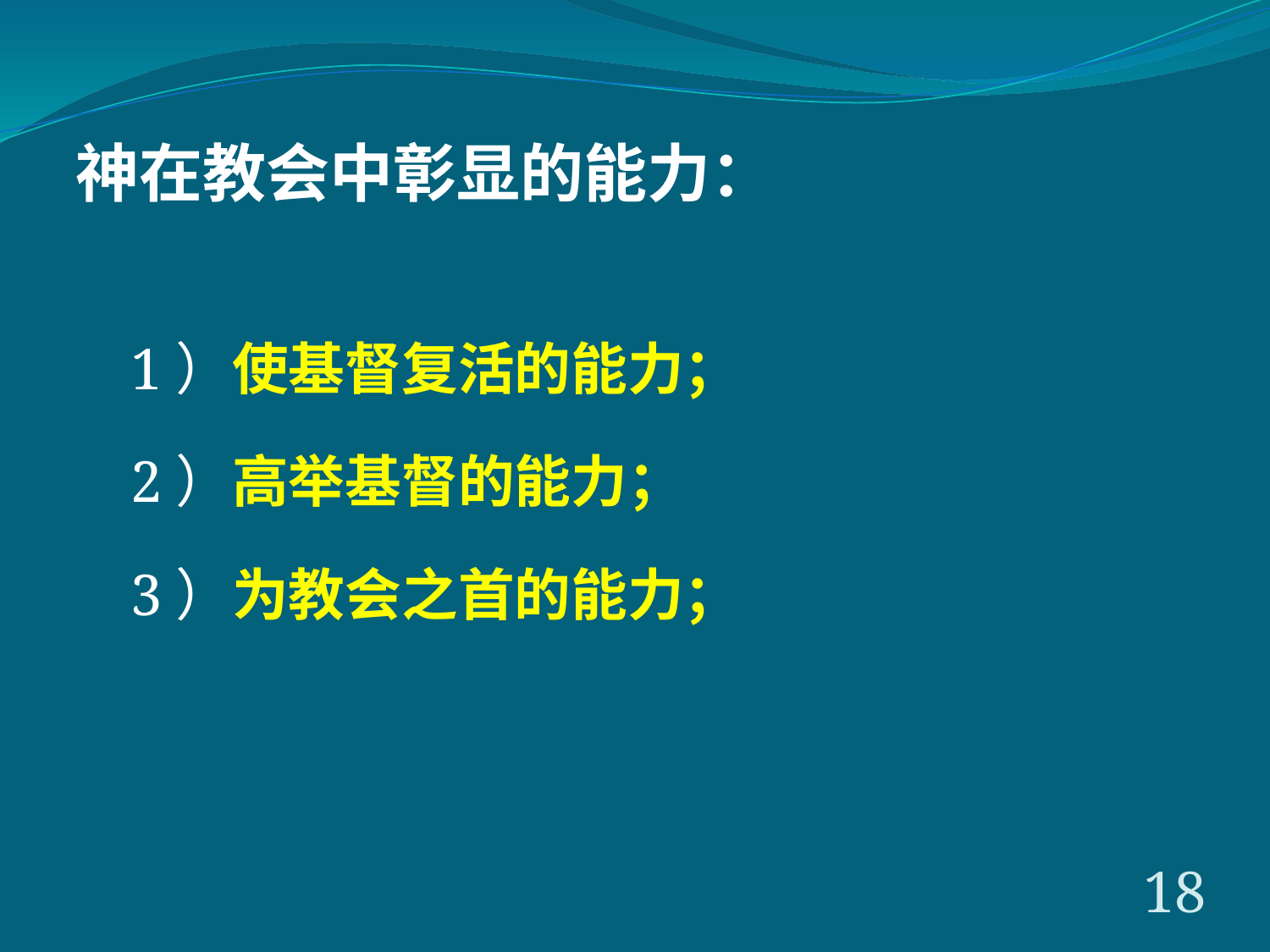

神在教会中彰显的能力：

1）使基督复活的能力；
2）高举基督的能力；
3）为教会之首的能力；

18